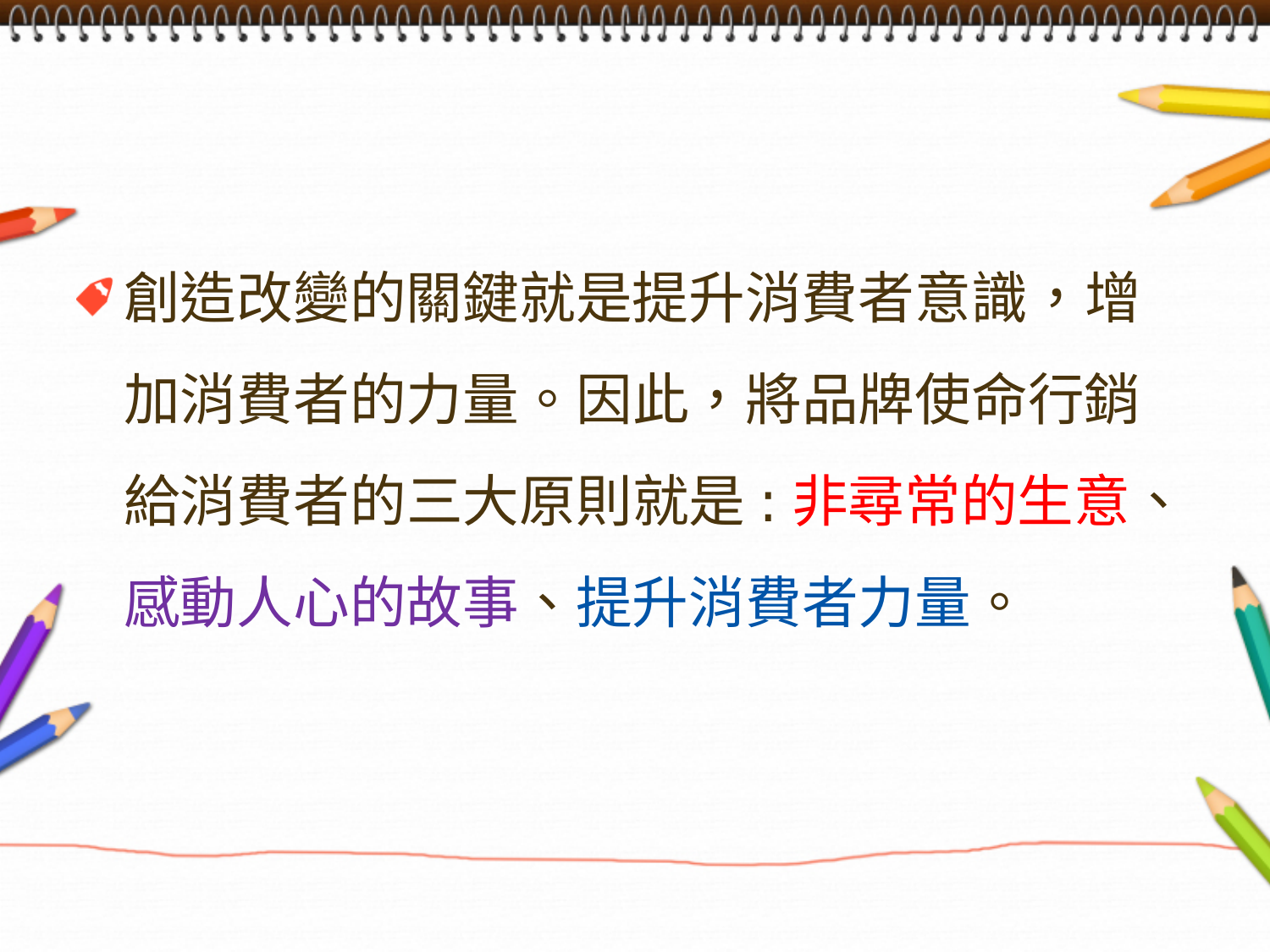

#
創造改變的關鍵就是提升消費者意識，增加消費者的力量。因此，將品牌使命行銷給消費者的三大原則就是:非尋常的生意、感動人心的故事、提升消費者力量。